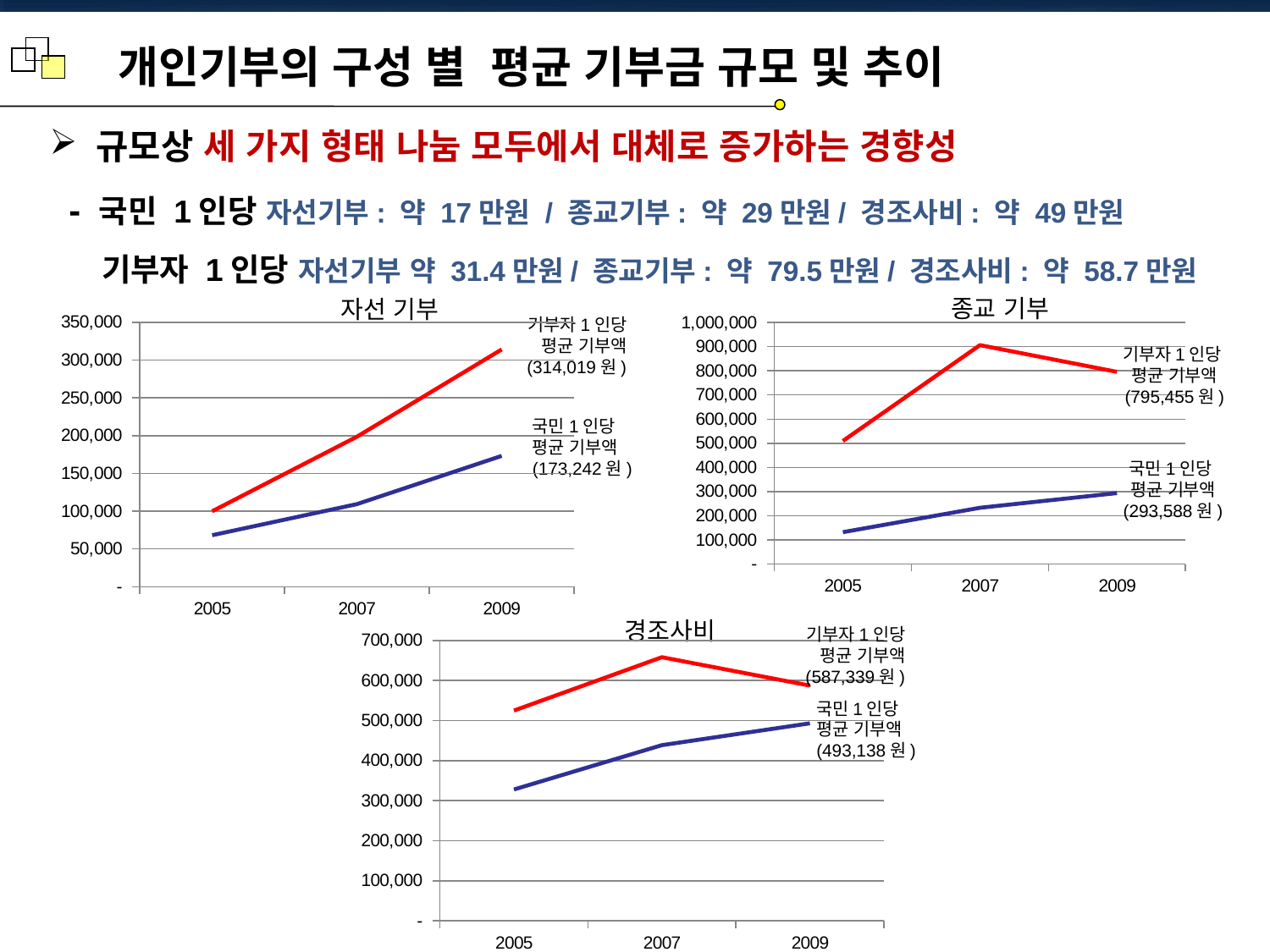

개인기부의 구성 별  평균 기부금 규모 및 추이
 규모상 세 가지 형태 나눔 모두에서 대체로 증가하는 경향성
  - 국민 1인당 자선기부: 약 17만원 / 종교기부: 약 29만원/ 경조사비: 약 49만원
     기부자 1인당 자선기부 약 31.4만원/ 종교기부: 약 79.5만원/ 경조사비: 약 58.7만원
종교 기부
자선 기부

### Chart

| Category | 기부자1인당평균 | 국민1인당평균 |
|---|---|---|
| 2005 | 509511.53846153856 | 131813.93034825881 |
| 2007 | 906118.773899999 | 232772.6377952755 |
| 2009 | 795455.4973821988 | 293588.40579710115 |

### Chart

| Category | 기부자1인당평균 | 국민1인당평균 |
|---|---|---|
| 2005 | 99771.13702623903 | 68102.48756218901 |
| 2007 | 198577.8175 | 109256.88976377955 |
| 2009 | 314019.26444833627 | 173241.5458937198 |
기부자1인당
평균 기부액
(314,019원)
기부자1인당
평균 기부액
(795,455원)
국민1인당
평균 기부액
(173,242원)
국민1인당
평균 기부액
(293,588원)
경조사비
기부자1인당
평균 기부액
(587,339원)

### Chart

| Category | 기부자1인당평균 | 국민1인당평균 |
|---|---|---|
| 2005 | 524858.280254777 | 327971.14427860687 |
| 2007 | 658138.8479 | 438543.3070866136 |
| 2009 | 587339.4706559274 | 493138.16425120755 |
국민1인당
평균 기부액
(493,138원)